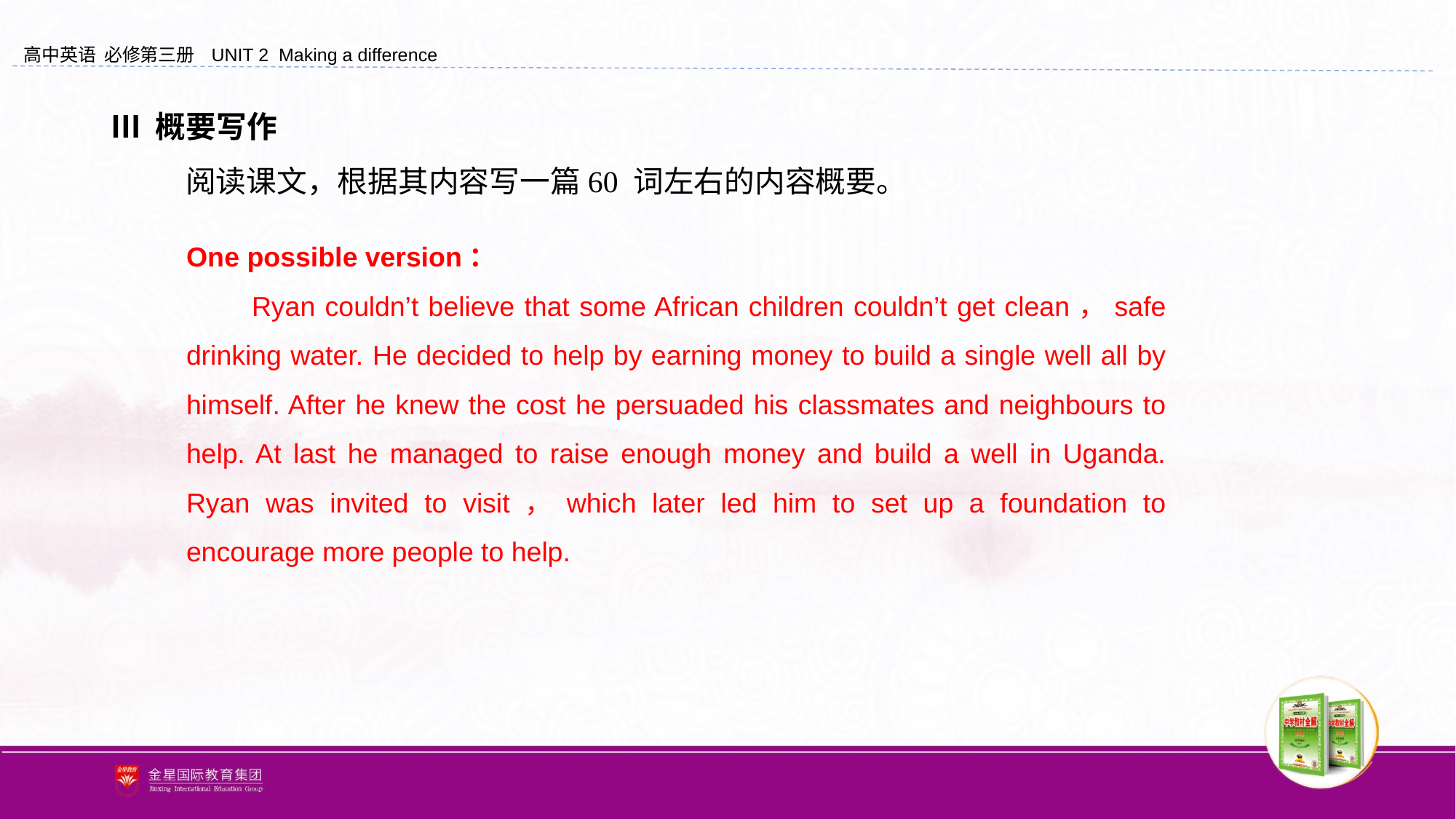

Ⅲ 概要写作
 　　阅读课文，根据其内容写一篇60 词左右的内容概要。
One possible version：
　　Ryan couldn’t believe that some African children couldn’t get clean，safe drinking water. He decided to help by earning money to build a single well all by himself. After he knew the cost he persuaded his classmates and neighbours to help. At last he managed to raise enough money and build a well in Uganda. Ryan was invited to visit，which later led him to set up a foundation to encourage more people to help.